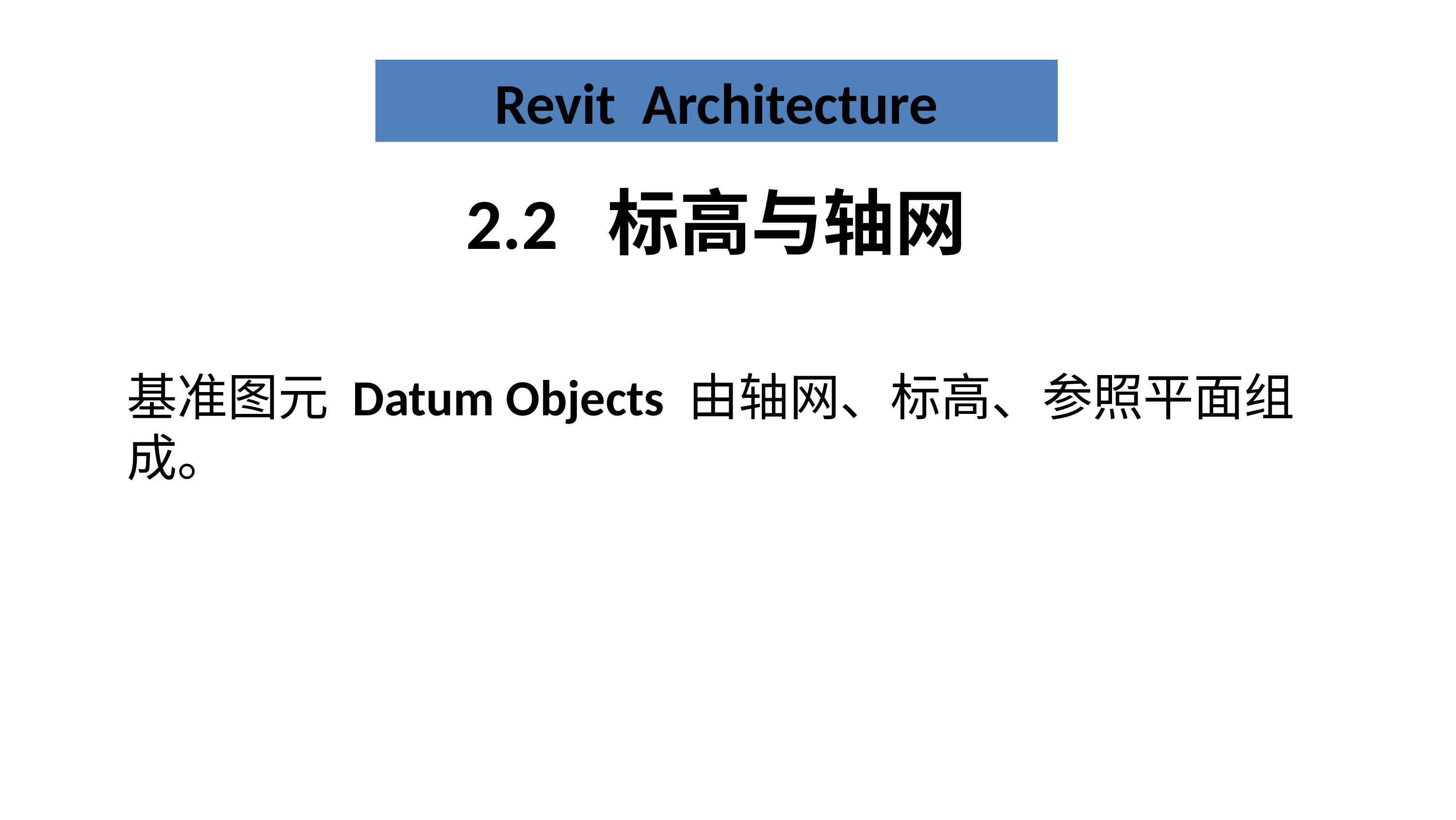

Revit  Architecture
2.2  标高与轴网
基准图元 Datum Objects 由轴网、标高、参照平面组成。